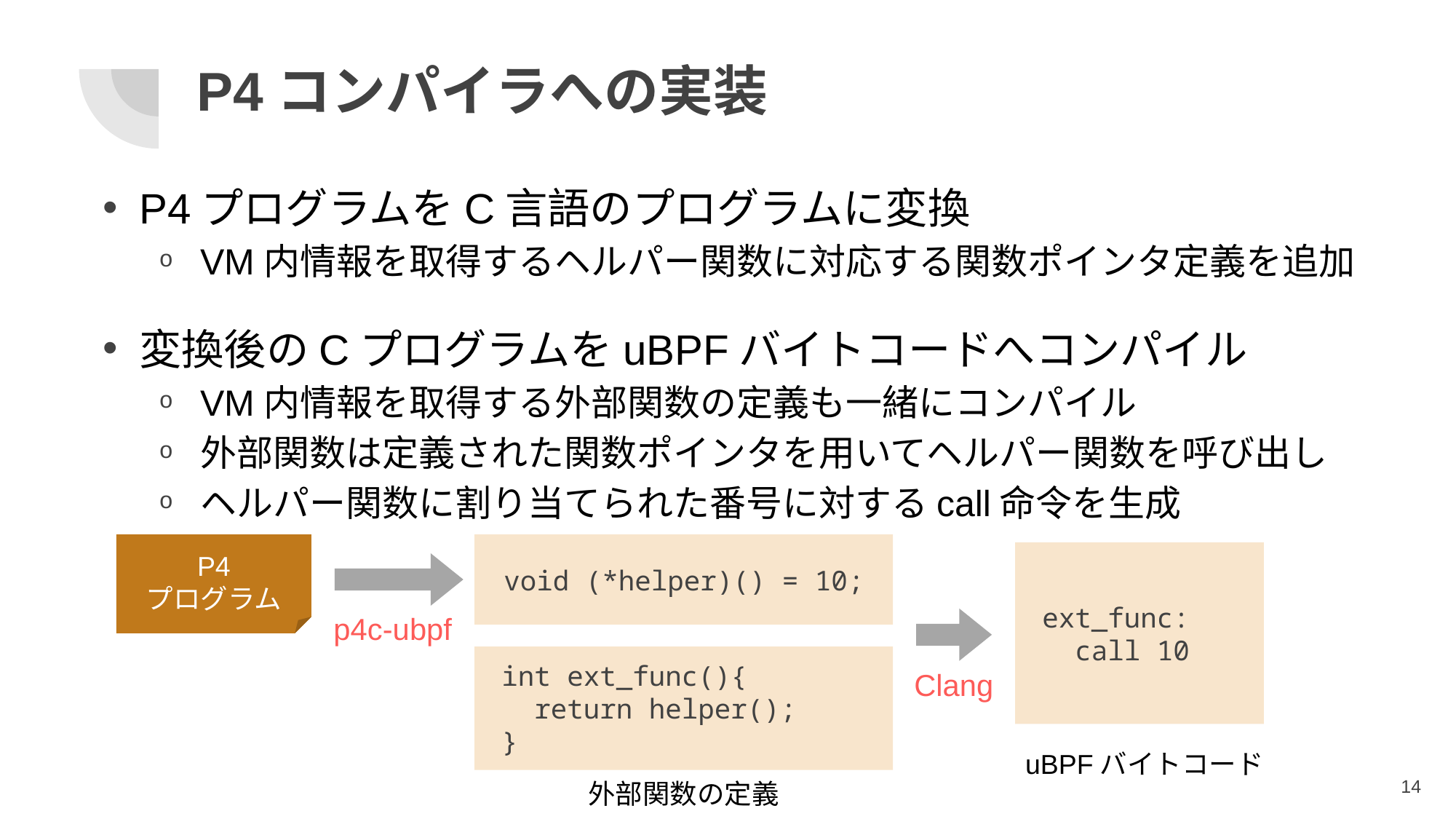

# P4コンパイラへの実装
P4プログラムをC言語のプログラムに変換
VM内情報を取得するヘルパー関数に対応する関数ポインタ定義を追加

変換後のCプログラムをuBPFバイトコードへコンパイル
VM内情報を取得する外部関数の定義も一緒にコンパイル
外部関数は定義された関数ポインタを用いてヘルパー関数を呼び出し
ヘルパー関数に割り当てられた番号に対するcall命令を生成
P4
プログラム
void (*helper)() = 10;
 ext_func:
   call 10

p4c-ubpf

 int ext_func(){
   return helper();
 }
Clang
uBPFバイトコード
14
外部関数の定義